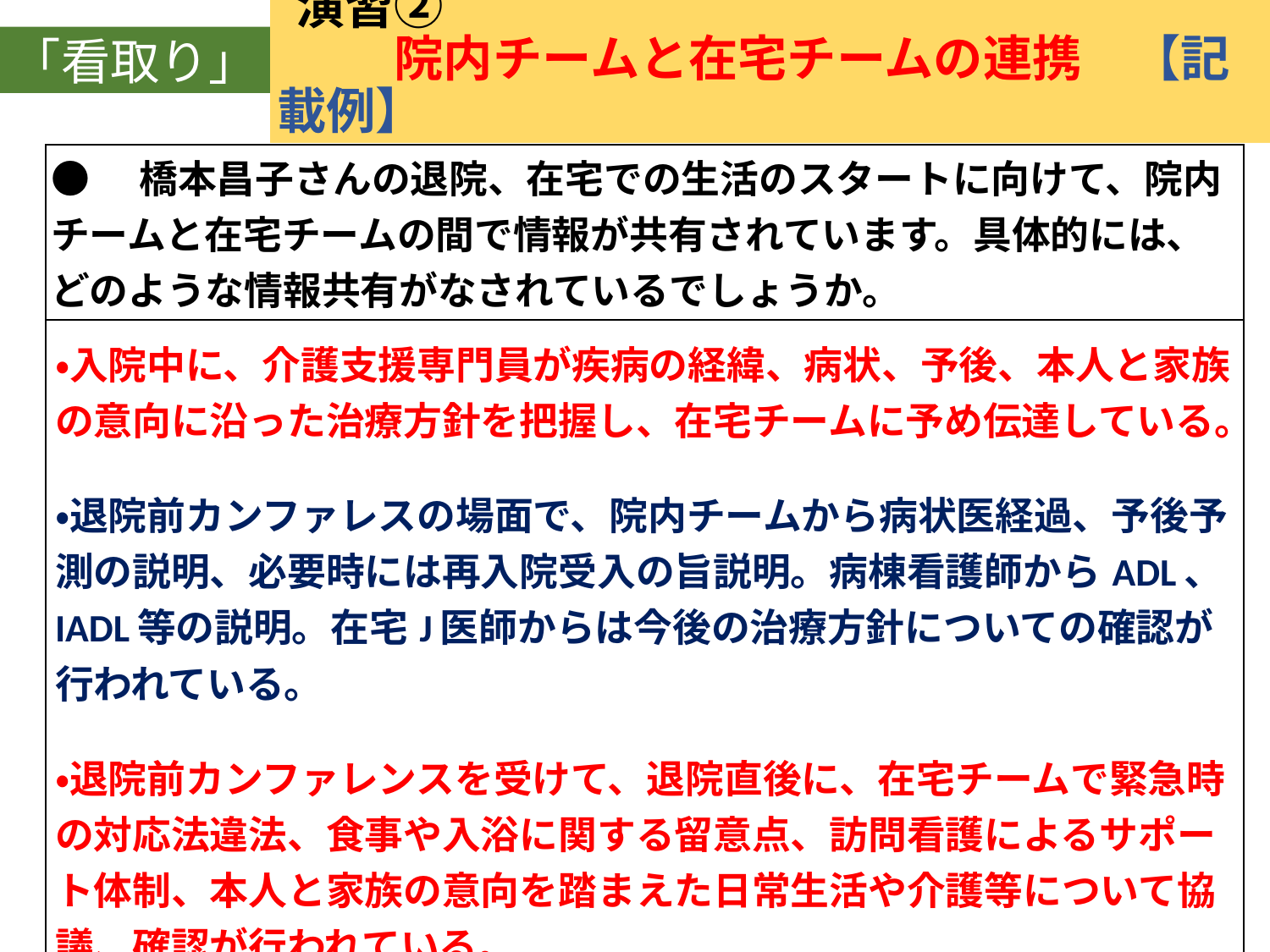

演習②
　　院内チームと在宅チームの連携　【記載例】
「看取り」
演習②
　　　　P414　ワークシート　　【記載例】
| ●　橋本昌子さんの退院、在宅での生活のスタートに向けて、院内チームと在宅チームの間で情報が共有されています。具体的には、どのような情報共有がなされているでしょうか。 |
| --- |
| ・入院中に、介護支援専門員が疾病の経緯、病状、予後、本人と家族の意向に沿った治療方針を把握し、在宅チームに予め伝達している。   ・退院前カンファレスの場面で、院内チームから病状医経過、予後予測の説明、必要時には再入院受入の旨説明。病棟看護師からADL、IADL等の説明。在宅J医師からは今後の治療方針についての確認が行われている。   ・退院前カンファレンスを受けて、退院直後に、在宅チームで緊急時の対応法違法、食事や入浴に関する留意点、訪問看護によるサポート体制、本人と家族の意向を踏まえた日常生活や介護等について協議、確認が行われている。 |